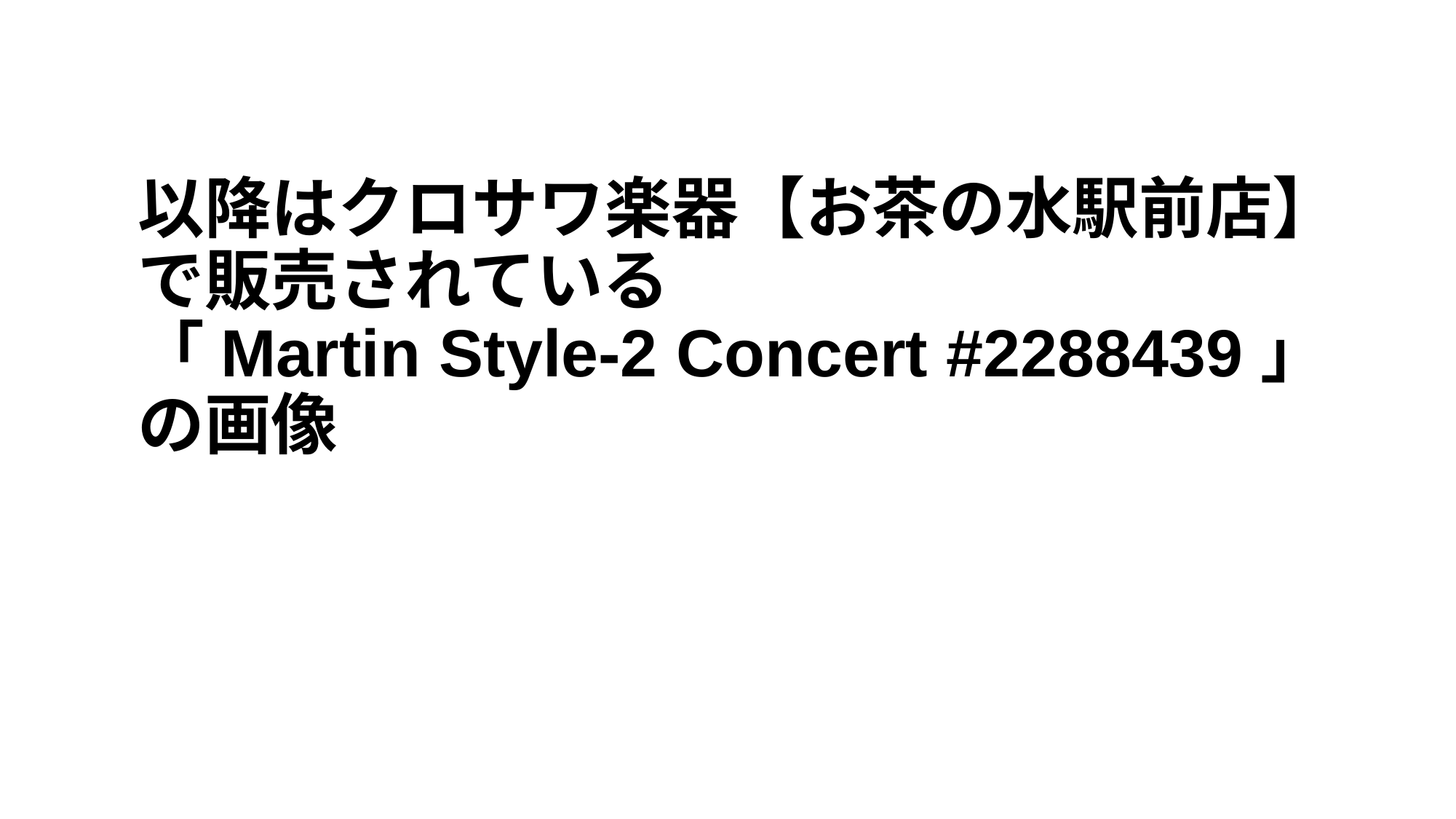

# 以降はクロサワ楽器【お茶の水駅前店】 で販売されている 「Martin Style-2 Concert #2288439」 の画像